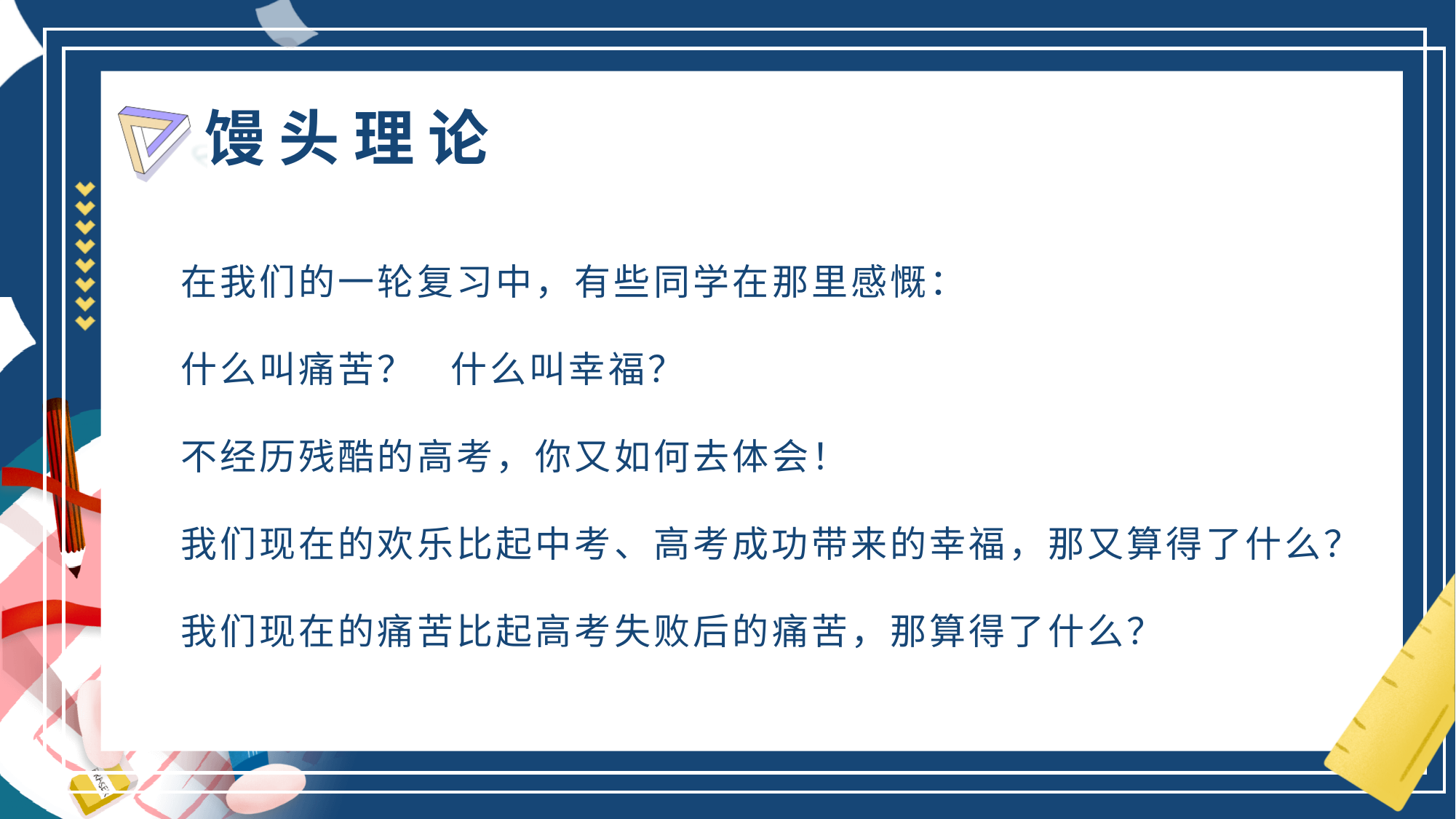

在我们的一轮复习中，有些同学在那里感慨：
什么叫痛苦？   什么叫幸福？
不经历残酷的高考，你又如何去体会！
我们现在的欢乐比起中考、高考成功带来的幸福，那又算得了什么？
我们现在的痛苦比起高考失败后的痛苦，那算得了什么？